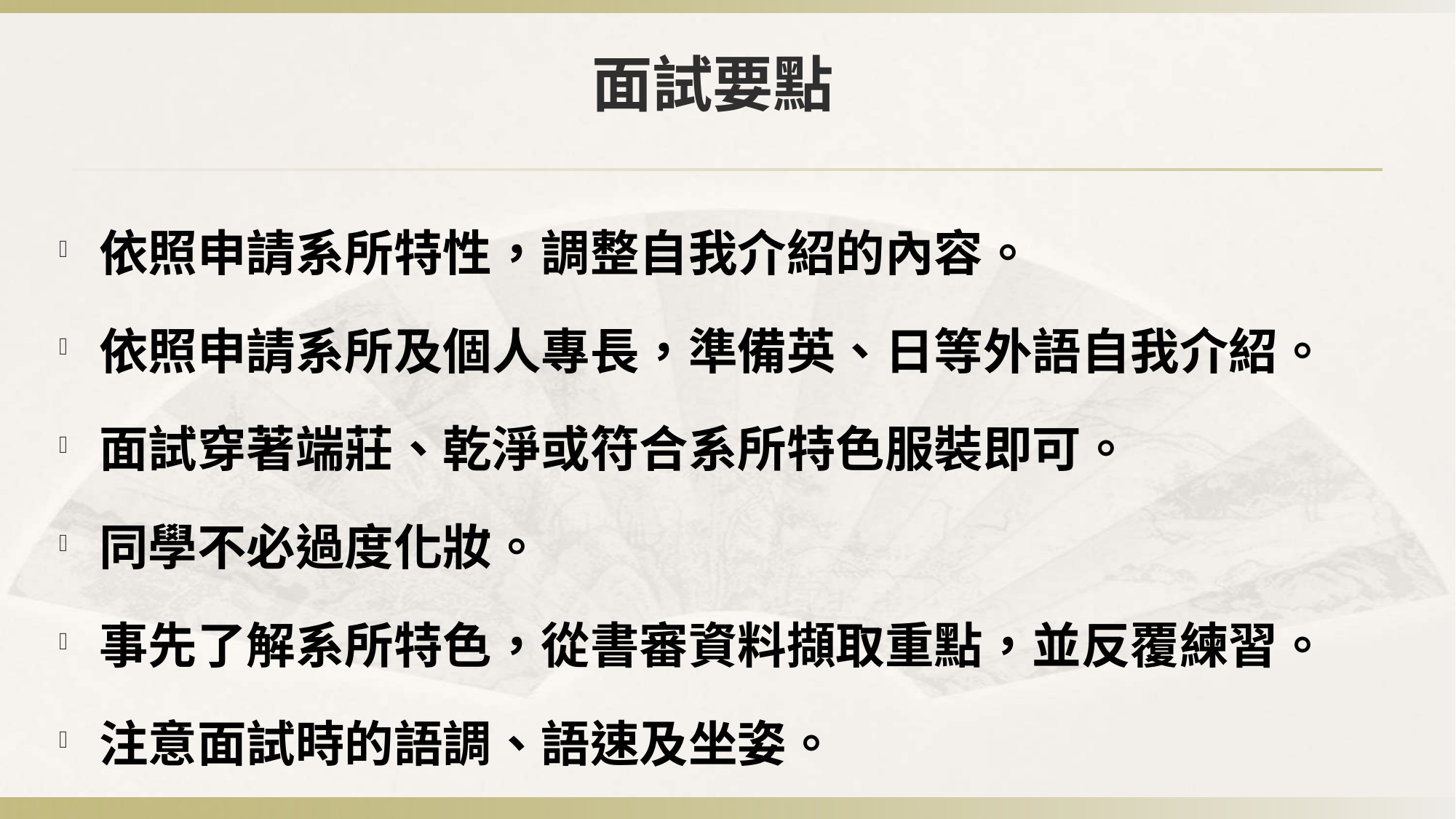

# 面試要點
依照申請系所特性，調整自我介紹的內容。
依照申請系所及個人專長，準備英、日等外語自我介紹。
面試穿著端莊、乾淨或符合系所特色服裝即可。
同學不必過度化妝。
事先了解系所特色，從書審資料擷取重點，並反覆練習。
注意面試時的語調、語速及坐姿。